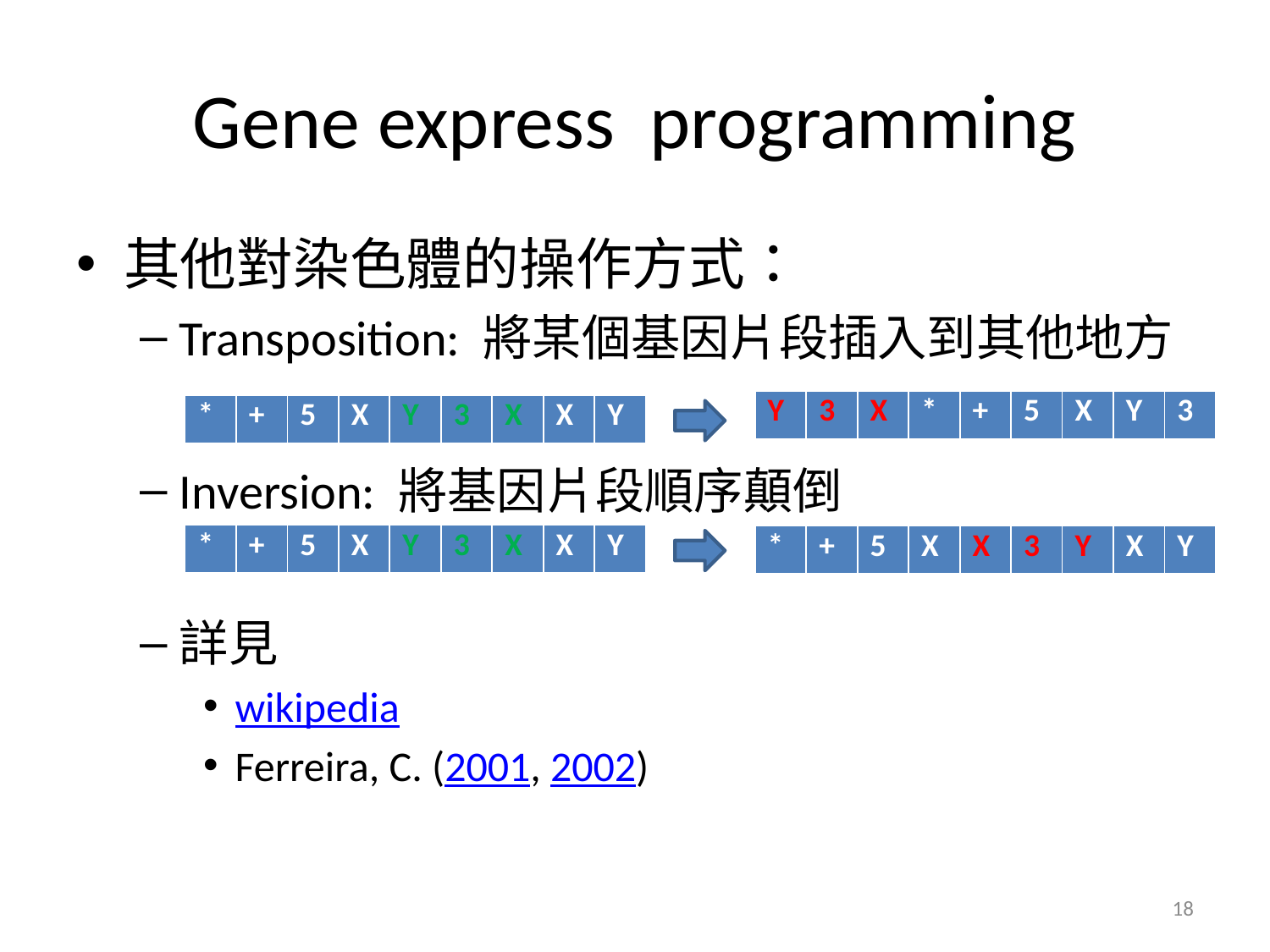

# Gene express  programming
其他對染色體的操作方式：
Transposition: 將某個基因片段插入到其他地方

Inversion: 將基因片段順序顛倒

詳見
wikipedia
Ferreira, C. (2001, 2002)
| Y | 3 | X | \* | + | 5 | X | Y | 3 |
| --- | --- | --- | --- | --- | --- | --- | --- | --- |
| \* | + | 5 | X | Y | 3 | X | X | Y |
| --- | --- | --- | --- | --- | --- | --- | --- | --- |

| \* | + | 5 | X | Y | 3 | X | X | Y |
| --- | --- | --- | --- | --- | --- | --- | --- | --- |
| \* | + | 5 | X | X | 3 | Y | X | Y |
| --- | --- | --- | --- | --- | --- | --- | --- | --- |

18